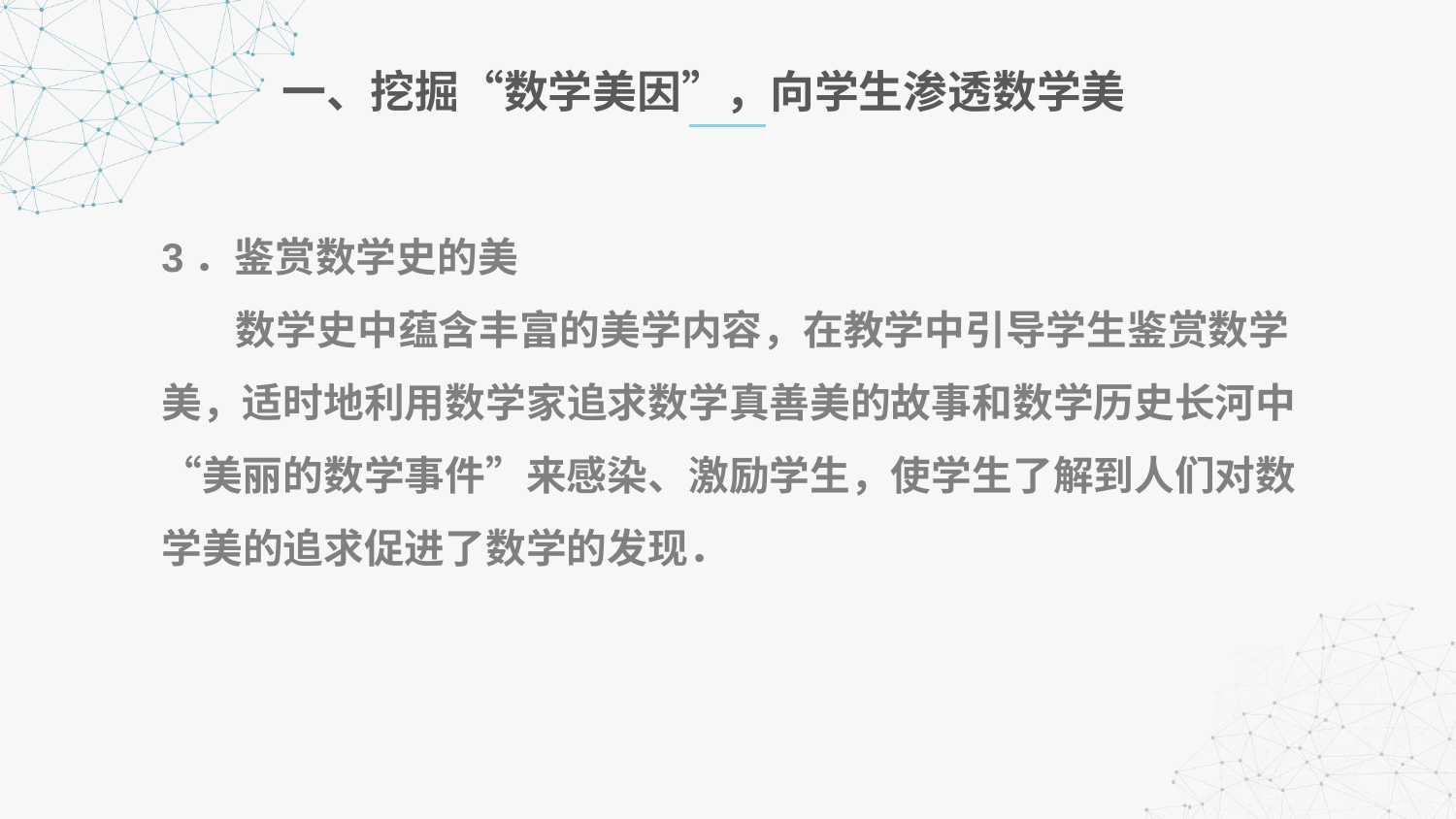

一、挖掘“数学美因”，向学生渗透数学美

3．鉴赏数学史的美
       数学史中蕴含丰富的美学内容，在教学中引导学生鉴赏数学美，适时地利用数学家追求数学真善美的故事和数学历史长河中“美丽的数学事件”来感染、激励学生，使学生了解到人们对数学美的追求促进了数学的发现．